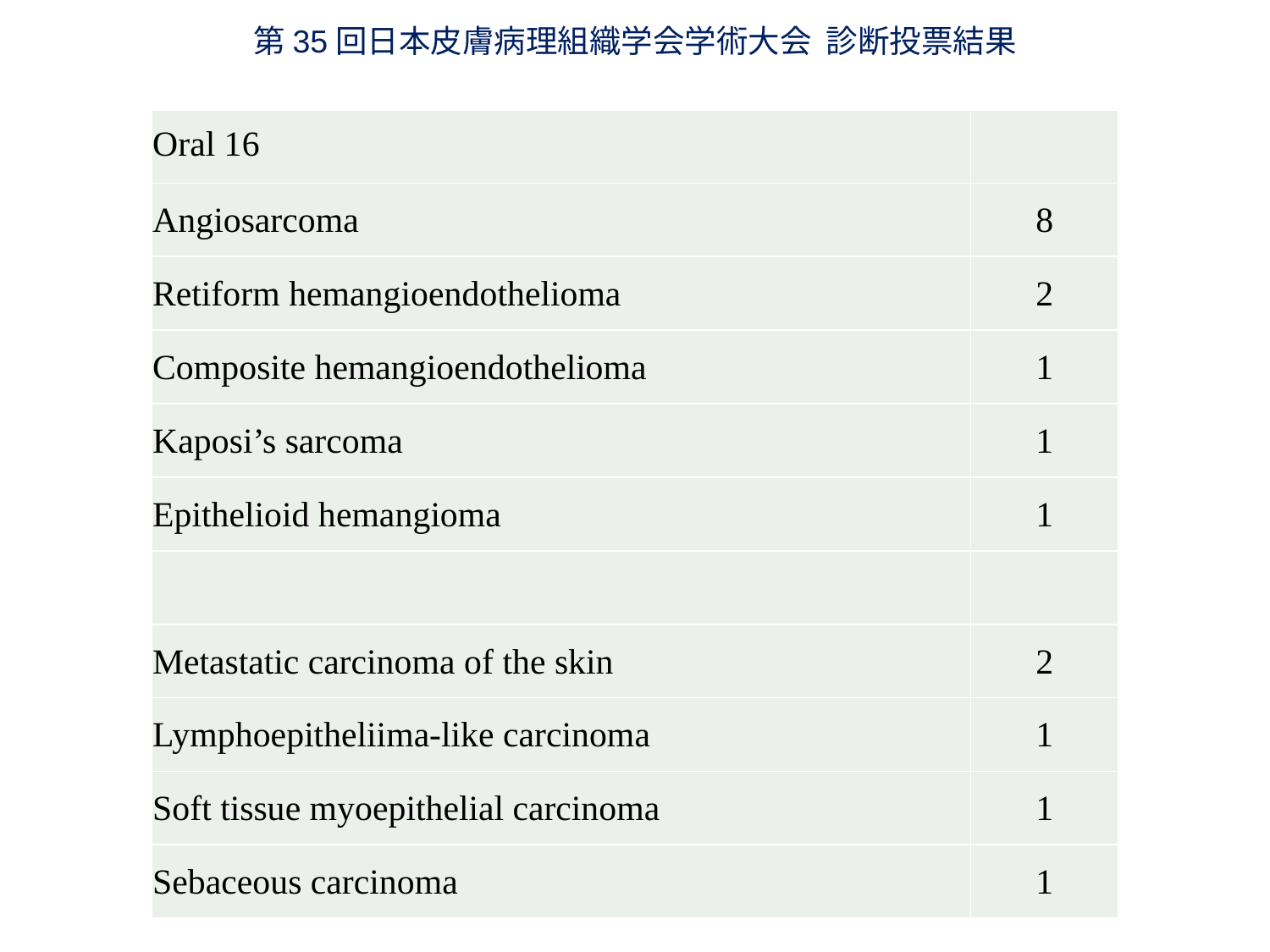

第35回日本皮膚病理組織学会学術大会  診断投票結果
| Oral 16 |  |
| --- | --- |
| Angiosarcoma | 8 |
| Retiform hemangioendothelioma | 2 |
| Composite hemangioendothelioma | 1 |
| Kaposi’s sarcoma | 1 |
| Epithelioid hemangioma | 1 |
|  |  |
| Metastatic carcinoma of the skin | 2 |
| Lymphoepitheliima-like carcinoma | 1 |
| Soft tissue myoepithelial carcinoma | 1 |
| Sebaceous carcinoma | 1 |